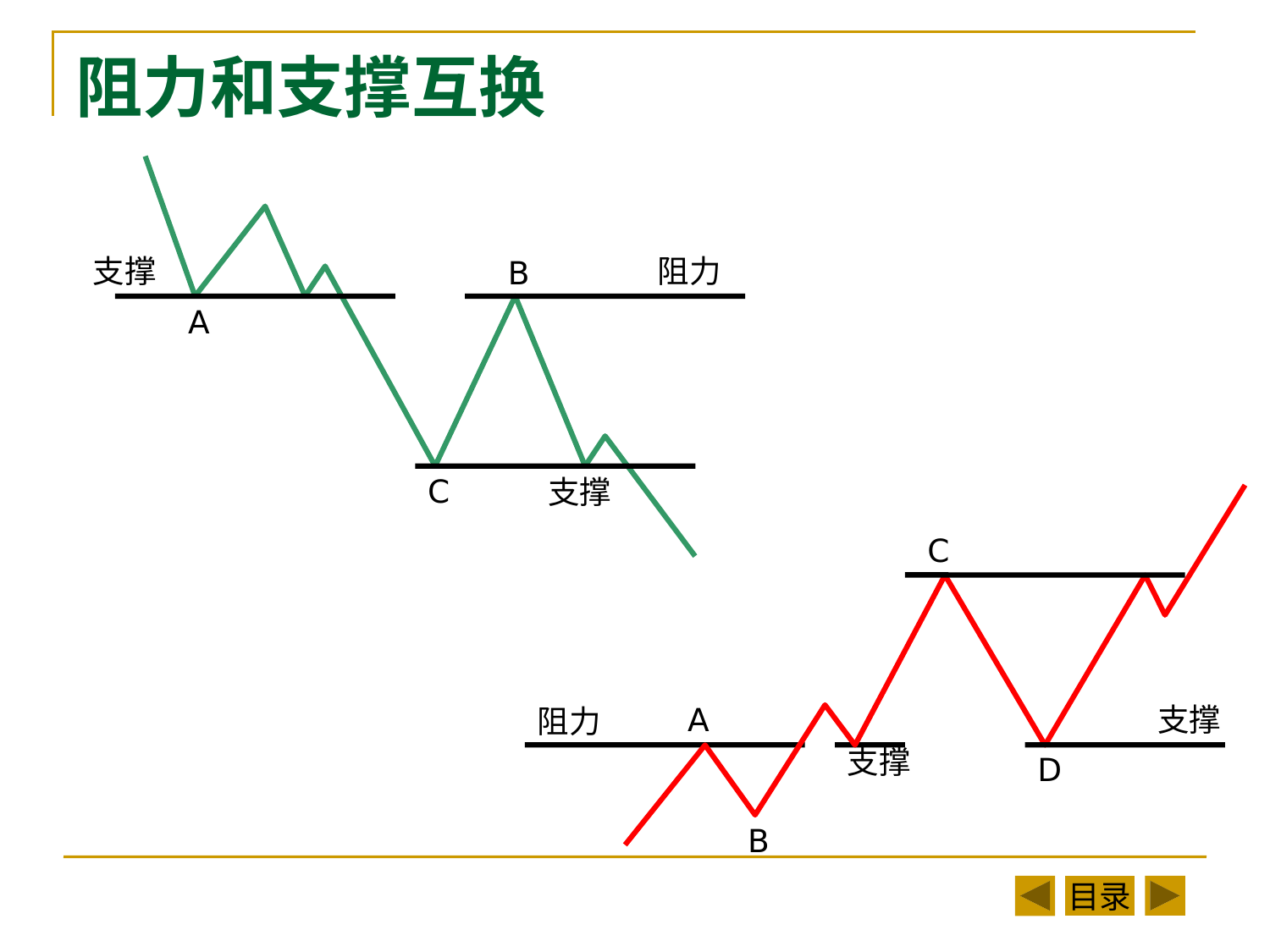

# 阻力和支撑互换

支撑
阻力
B

A

C

支撑

C

A
阻力
支撑
D

B
支撑